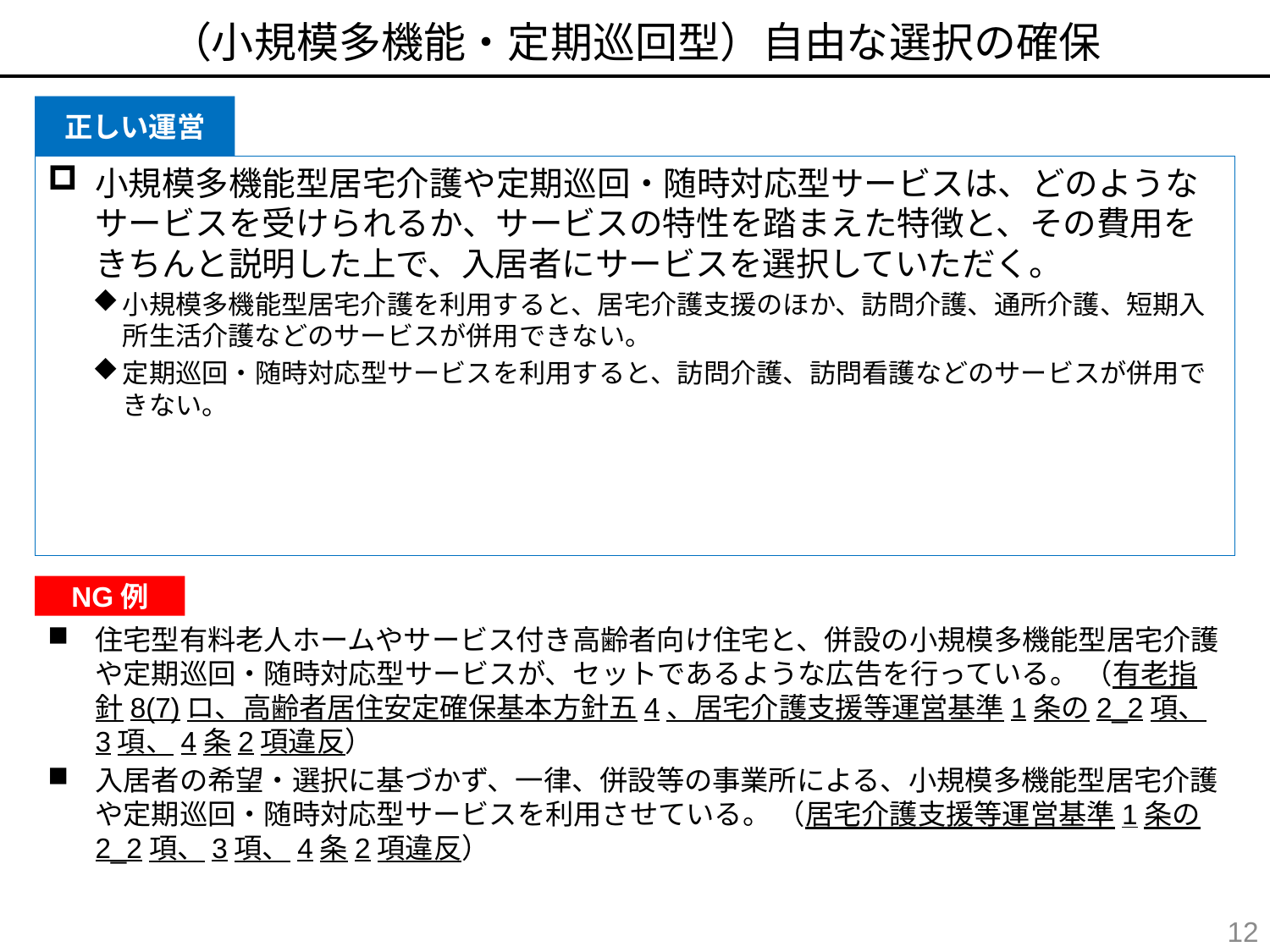

# （小規模多機能・定期巡回型）自由な選択の確保
小規模多機能型居宅介護や定期巡回・随時対応型サービスは、どのようなサービスを受けられるか、サービスの特性を踏まえた特徴と、その費用をきちんと説明した上で、入居者にサービスを選択していただく。
小規模多機能型居宅介護を利用すると、居宅介護支援のほか、訪問介護、通所介護、短期入所生活介護などのサービスが併用できない。
定期巡回・随時対応型サービスを利用すると、訪問介護、訪問看護などのサービスが併用できない。

住宅型有料老人ホームやサービス付き高齢者向け住宅と、併設の小規模多機能型居宅介護や定期巡回・随時対応型サービスが、セットであるような広告を行っている。 （有老指針8(7)ロ、高齢者居住安定確保基本方針五4、居宅介護支援等運営基準1条の2_2項、3項、4条2項違反）
入居者の希望・選択に基づかず、一律、併設等の事業所による、小規模多機能型居宅介護や定期巡回・随時対応型サービスを利用させている。 （居宅介護支援等運営基準1条の2_2項、3項、4条2項違反）

12